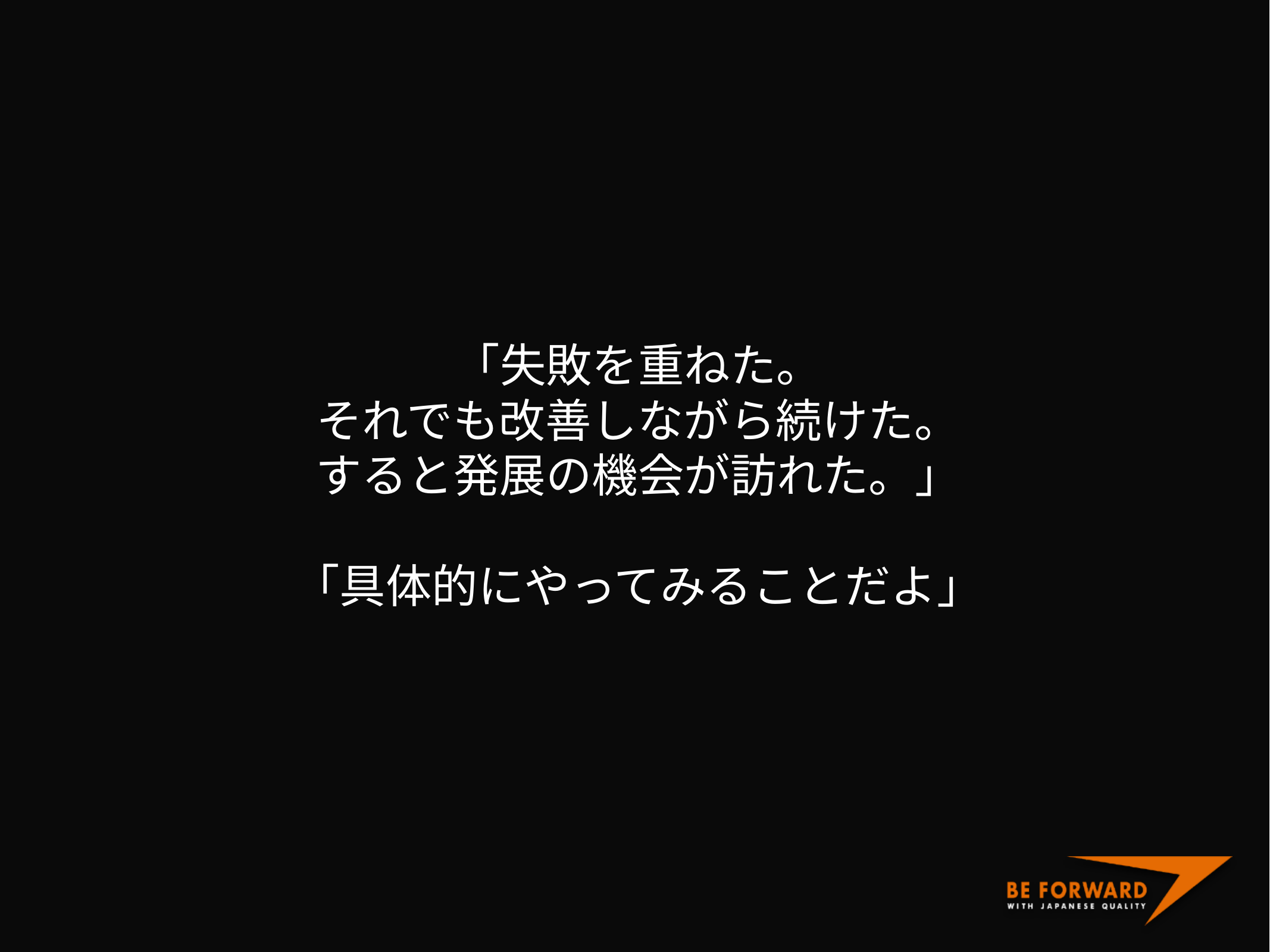

# 「失敗を重ねた。 それでも改善しながら続けた。 すると発展の機会が訪れた。」 「具体的にやってみることだよ」